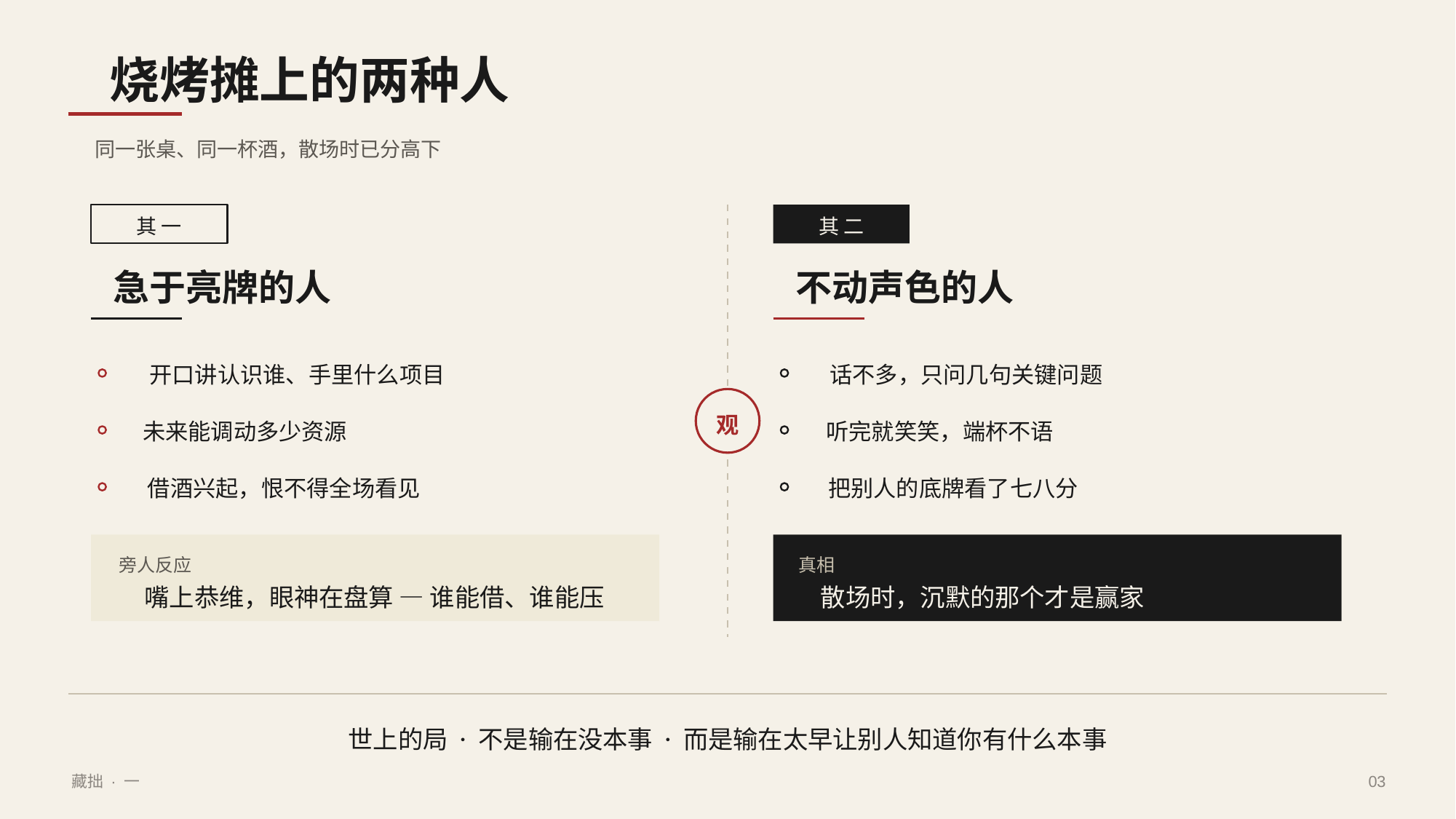

烧烤摊上的两种人

同一张桌、同一杯酒，散场时已分高下

其 一
急于亮牌的人

开口讲认识谁、手里什么项目

未来能调动多少资源

借酒兴起，恨不得全场看见

旁人反应
嘴上恭维，眼神在盘算 — 谁能借、谁能压

其 二
不动声色的人

话不多，只问几句关键问题

听完就笑笑，端杯不语

把别人的底牌看了七八分

真相
散场时，沉默的那个才是赢家

观

世上的局 · 不是输在没本事 · 而是输在太早让别人知道你有什么本事
藏拙 · 一
03